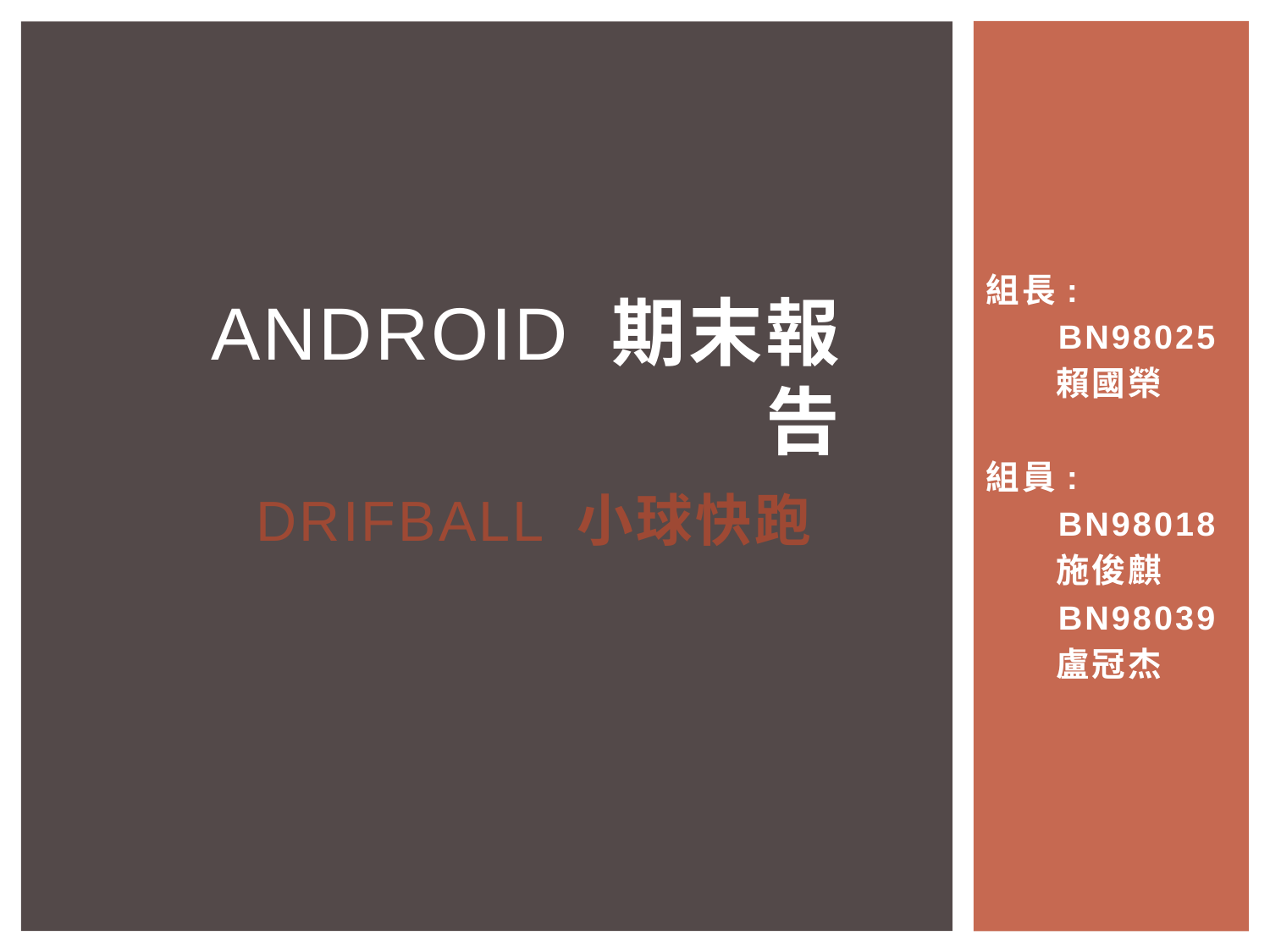

組長:
      BN98025
      賴國榮

組員:
      BN98018
      施俊麒
      BN98039
      盧冠杰
# Android 期末報告 DrifBall 小球快跑